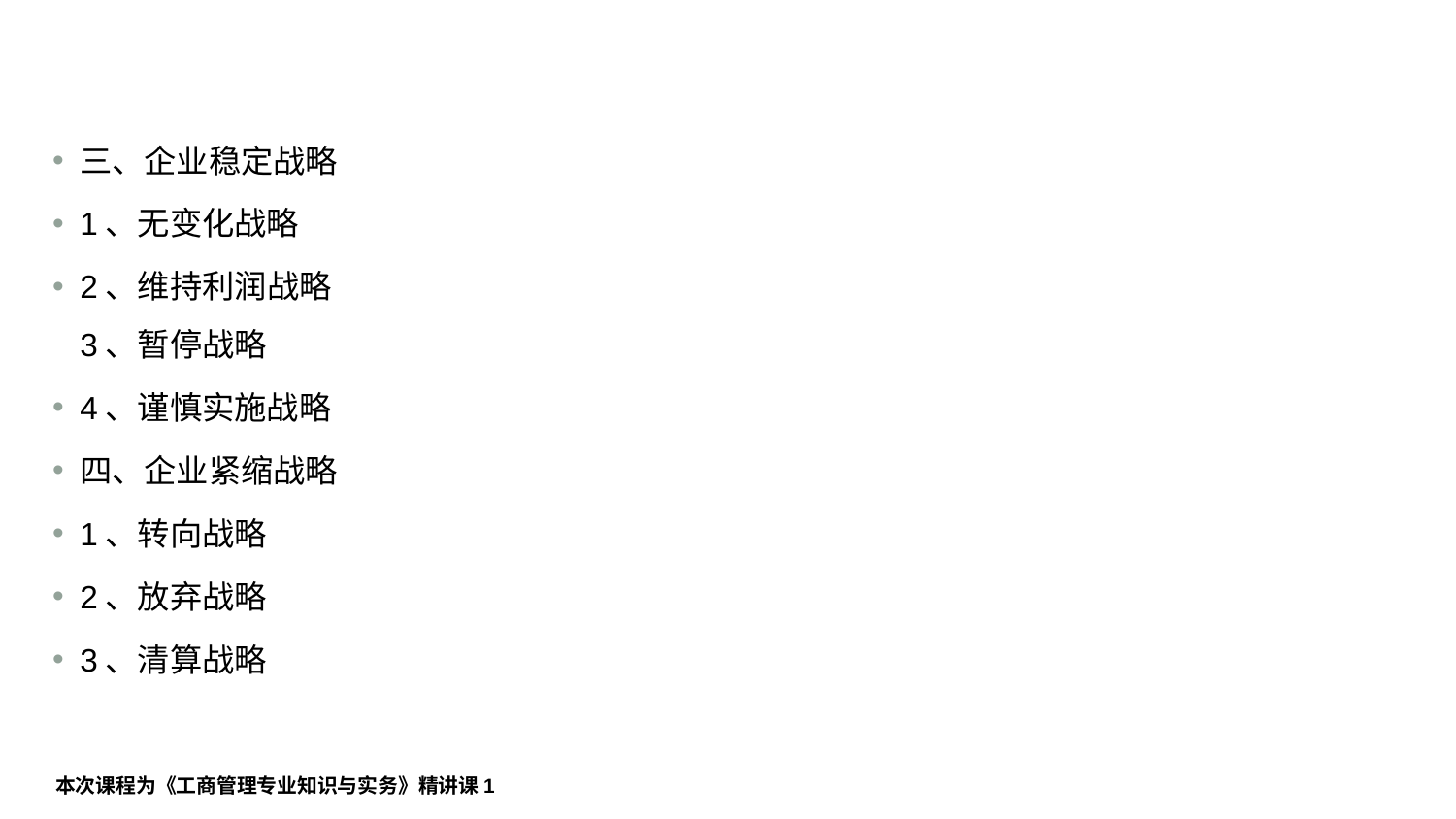

#
三、企业稳定战略
1、无变化战略
2、维持利润战略
3、暂停战略
4、谨慎实施战略
四、企业紧缩战略
1、转向战略
2、放弃战略
3、清算战略